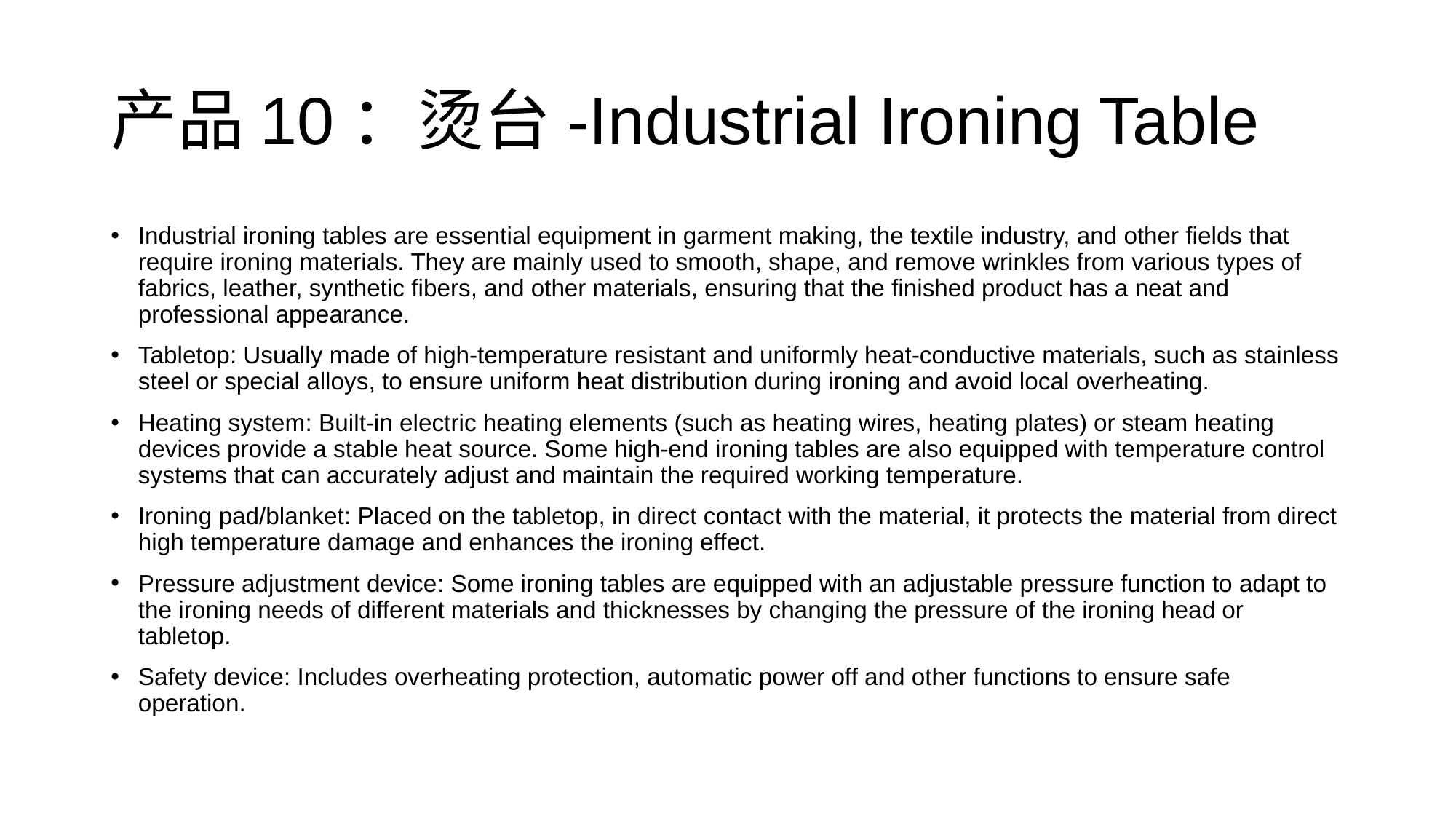

# 产品10：烫台-Industrial Ironing Table
Industrial ironing tables are essential equipment in garment making, the textile industry, and other fields that require ironing materials. They are mainly used to smooth, shape, and remove wrinkles from various types of fabrics, leather, synthetic fibers, and other materials, ensuring that the finished product has a neat and professional appearance.
‌Tabletop‌: Usually made of high-temperature resistant and uniformly heat-conductive materials, such as stainless steel or special alloys, to ensure uniform heat distribution during ironing and avoid local overheating.
‌Heating system‌: Built-in electric heating elements (such as heating wires, heating plates) or steam heating devices provide a stable heat source. Some high-end ironing tables are also equipped with temperature control systems that can accurately adjust and maintain the required working temperature.
‌Ironing pad/blanket‌: Placed on the tabletop, in direct contact with the material, it protects the material from direct high temperature damage and enhances the ironing effect.
‌Pressure adjustment device‌: Some ironing tables are equipped with an adjustable pressure function to adapt to the ironing needs of different materials and thicknesses by changing the pressure of the ironing head or tabletop.
‌Safety device‌: Includes overheating protection, automatic power off and other functions to ensure safe operation.